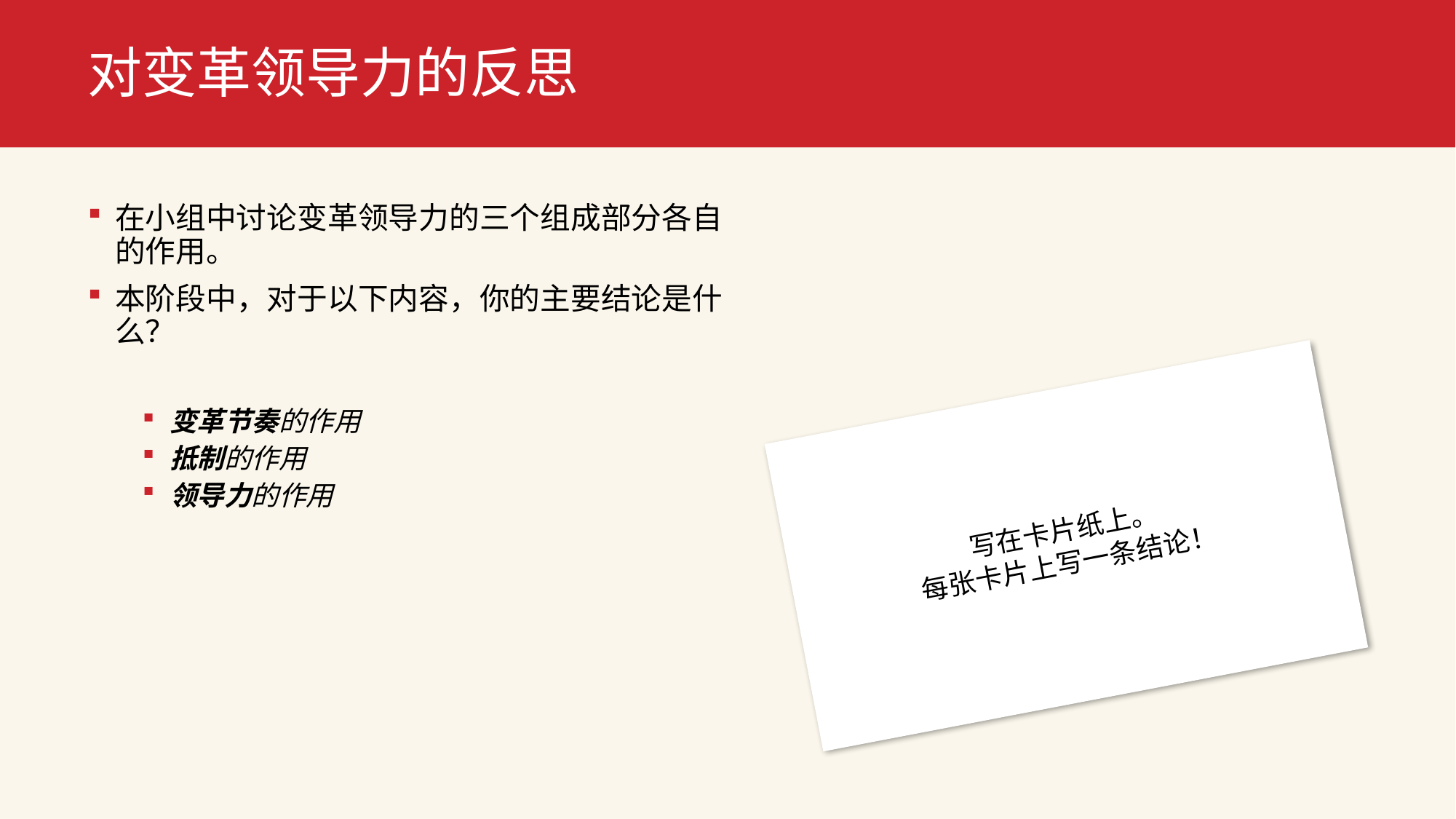

# 对变革领导力的反思
在小组中讨论变革领导力的三个组成部分各自的作用。
本阶段中，对于以下内容，你的主要结论是什么？

变革节奏的作用
抵制的作用
领导力的作用

写在卡片纸上。
每张卡片上写一条结论！